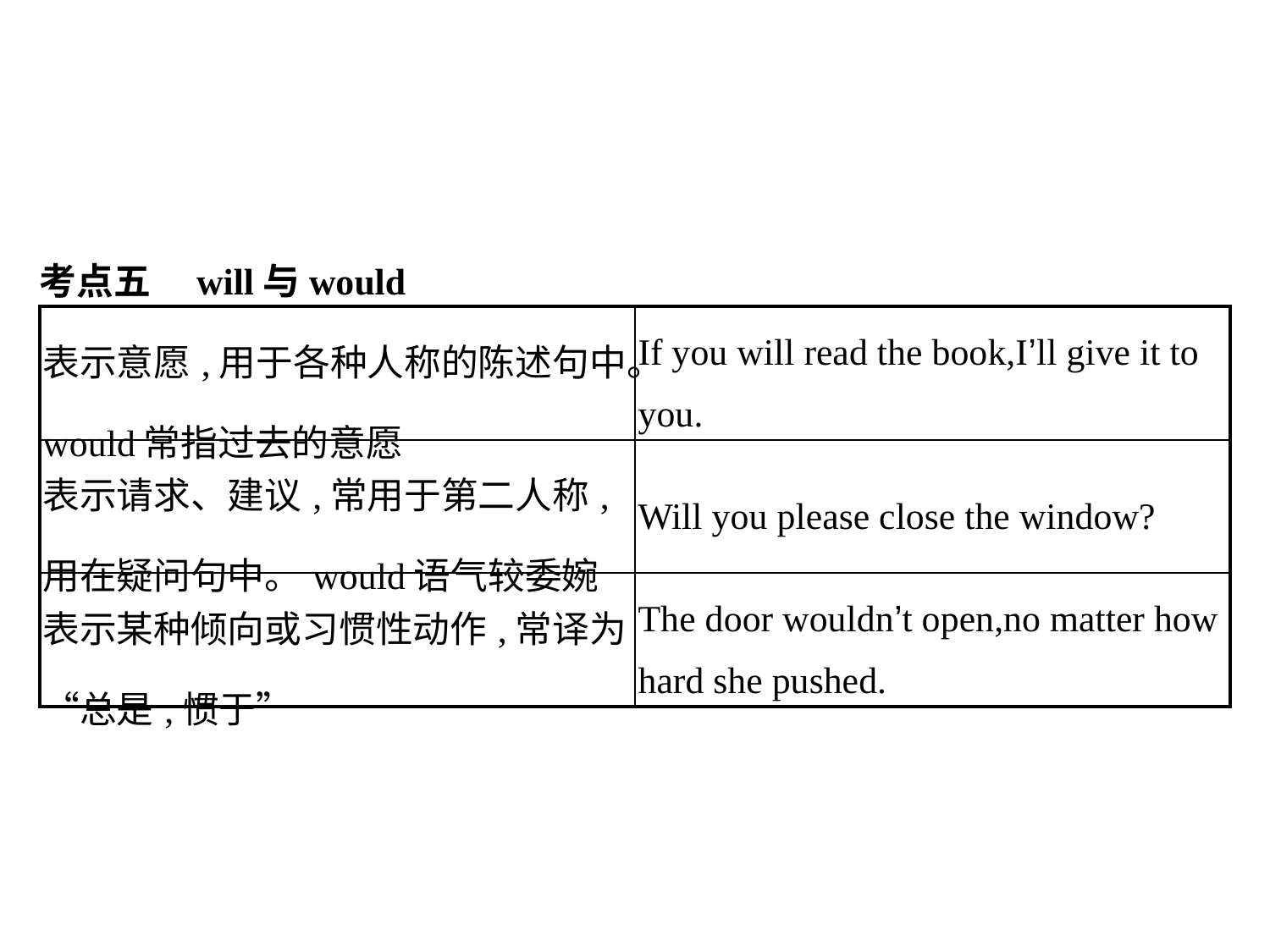

考点五　will与would
| 表示意愿,用于各种人称的陈述句中。would常指过去的意愿 | If you will read the book,I’ll give it to you. |
| --- | --- |
| 表示请求、建议,常用于第二人称,用在疑问句中。would语气较委婉 | Will you please close the window? |
| 表示某种倾向或习惯性动作,常译为“总是,惯于” | The door wouldn’t open,no matter how hard she pushed. |